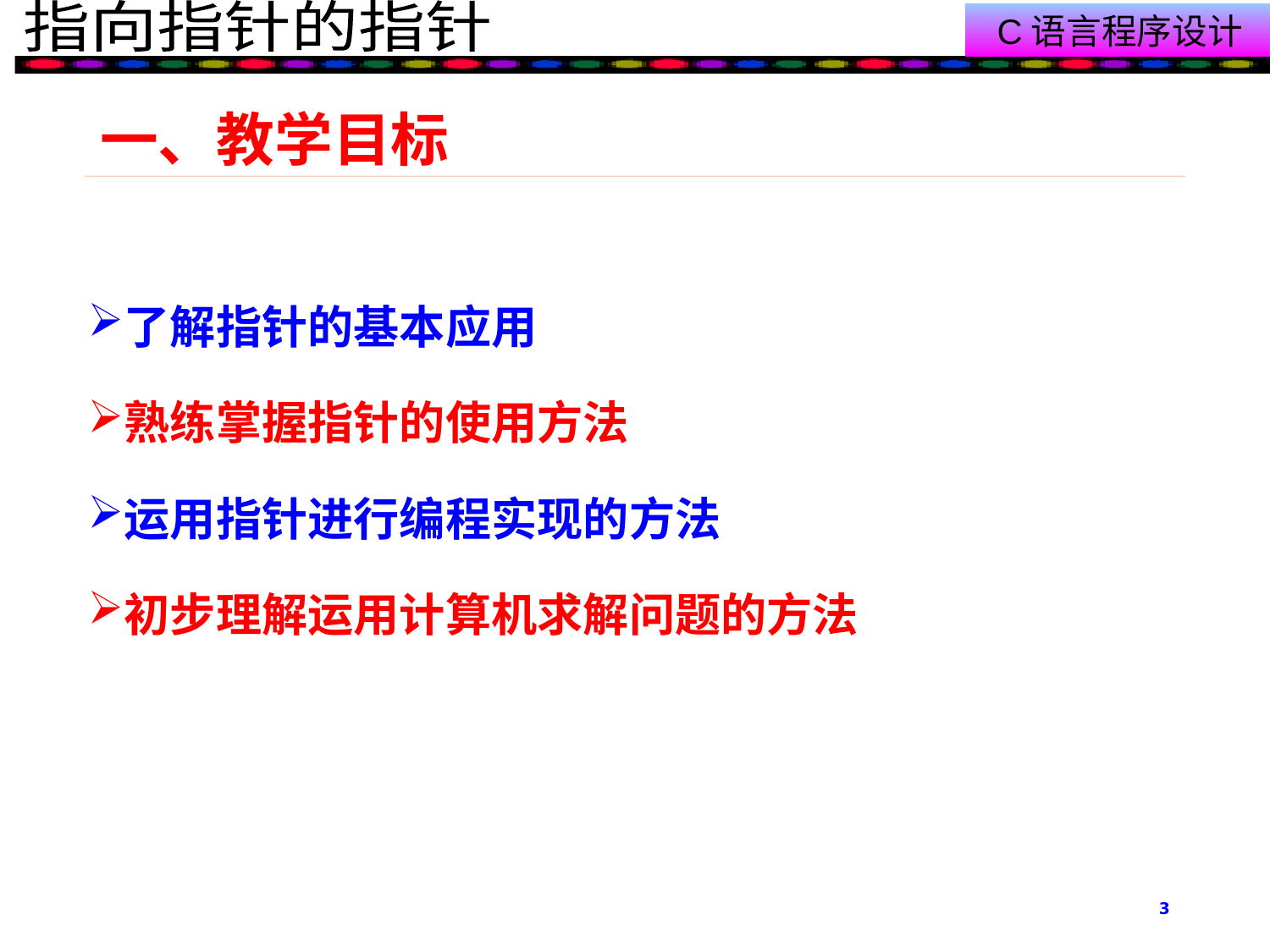

# 一、教学目标

了解指针的基本应用
熟练掌握指针的使用方法
运用指针进行编程实现的方法
初步理解运用计算机求解问题的方法

3